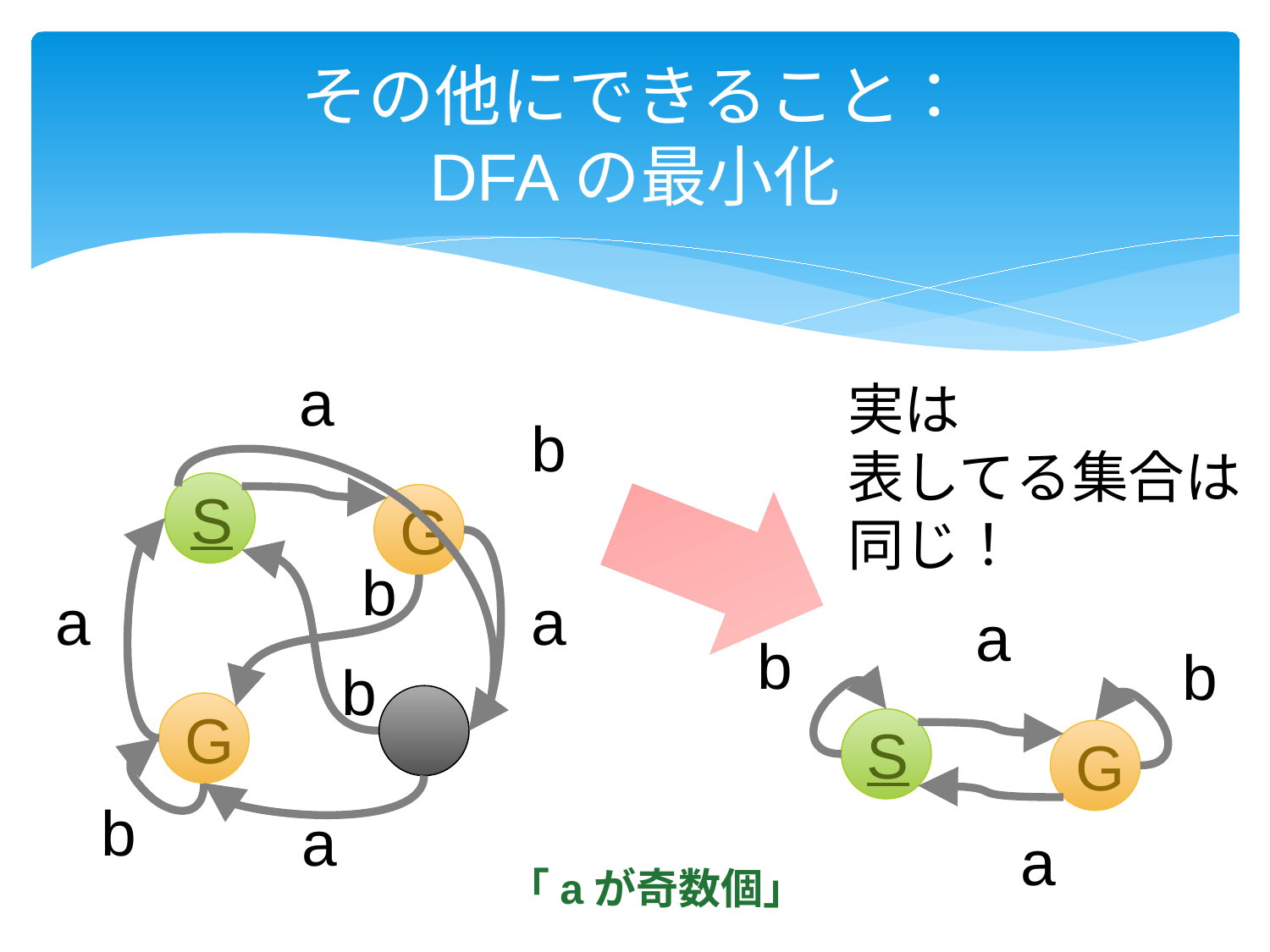

# その他にできること： DFAの最小化
a
b
S
G
b
a
a
b

G
b
実は
表してる集合は
同じ！

a
b
b
S
G
a
a
「aが奇数個」